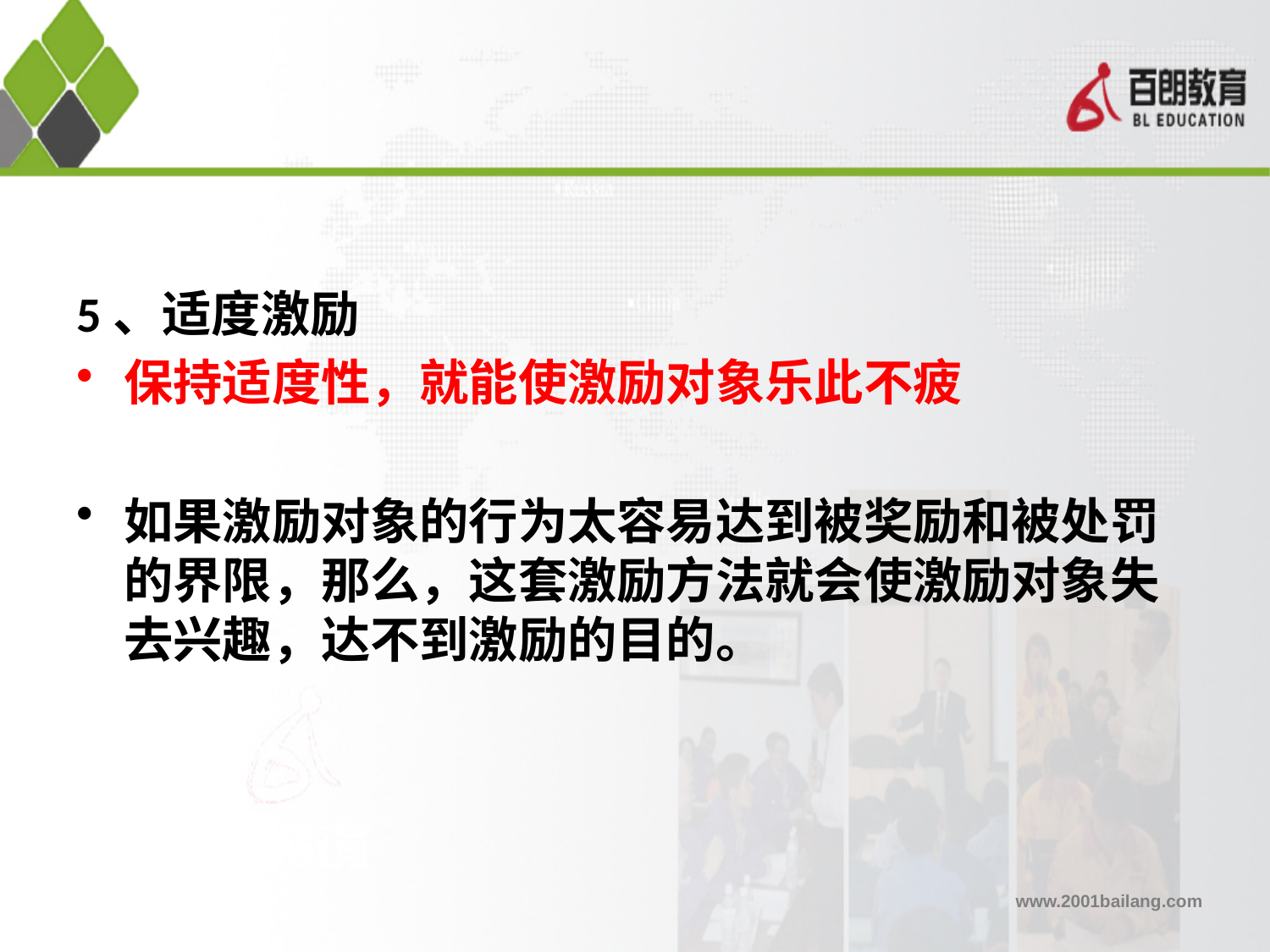

#
5、适度激励
保持适度性，就能使激励对象乐此不疲

如果激励对象的行为太容易达到被奖励和被处罚的界限，那么，这套激励方法就会使激励对象失去兴趣，达不到激励的目的。